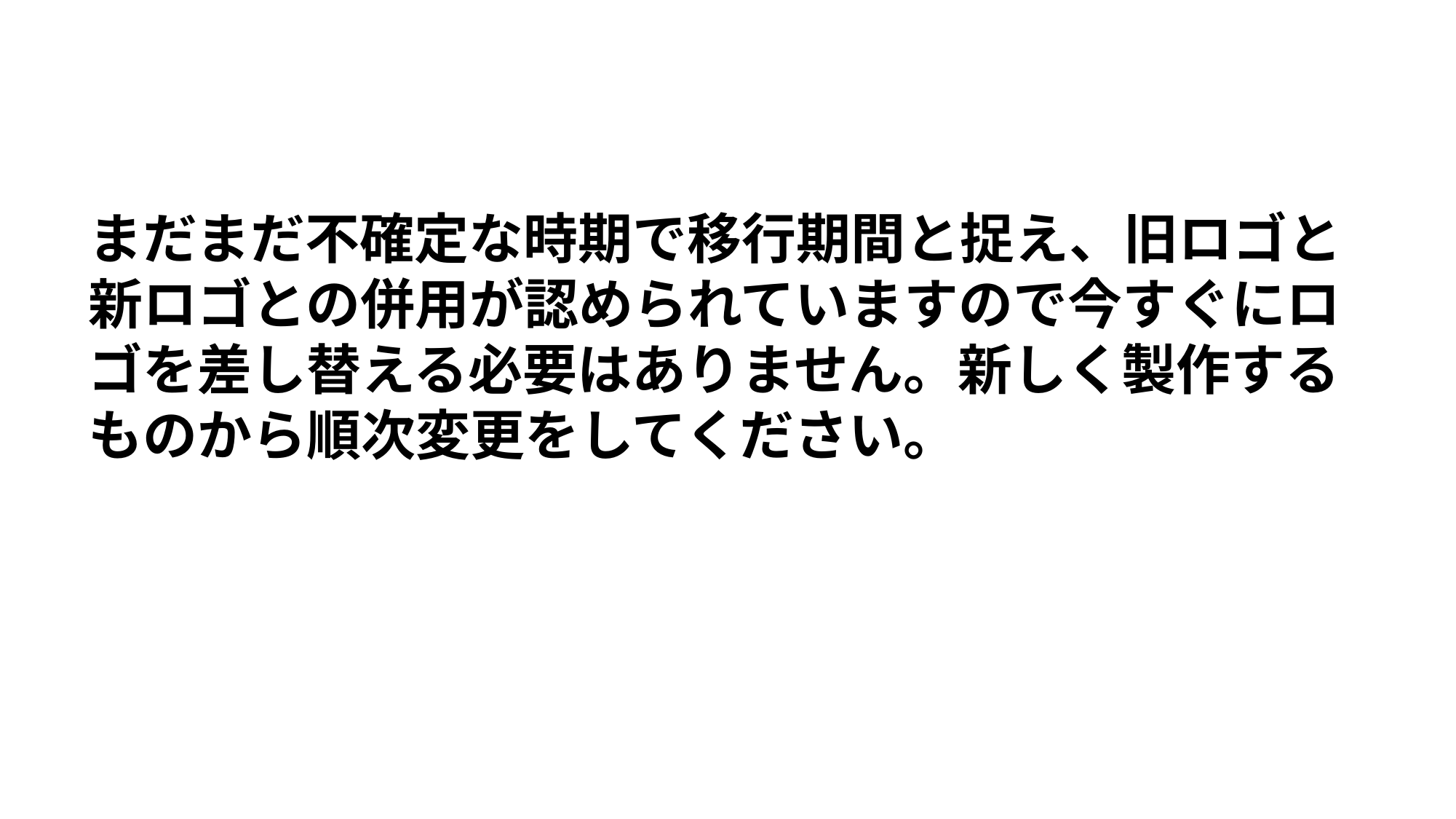

まだまだ不確定な時期で移行期間と捉え、旧ロゴと新ロゴとの併用が認められていますので今すぐにロゴを差し替える必要はありません。新しく製作するものから順次変更をしてください。